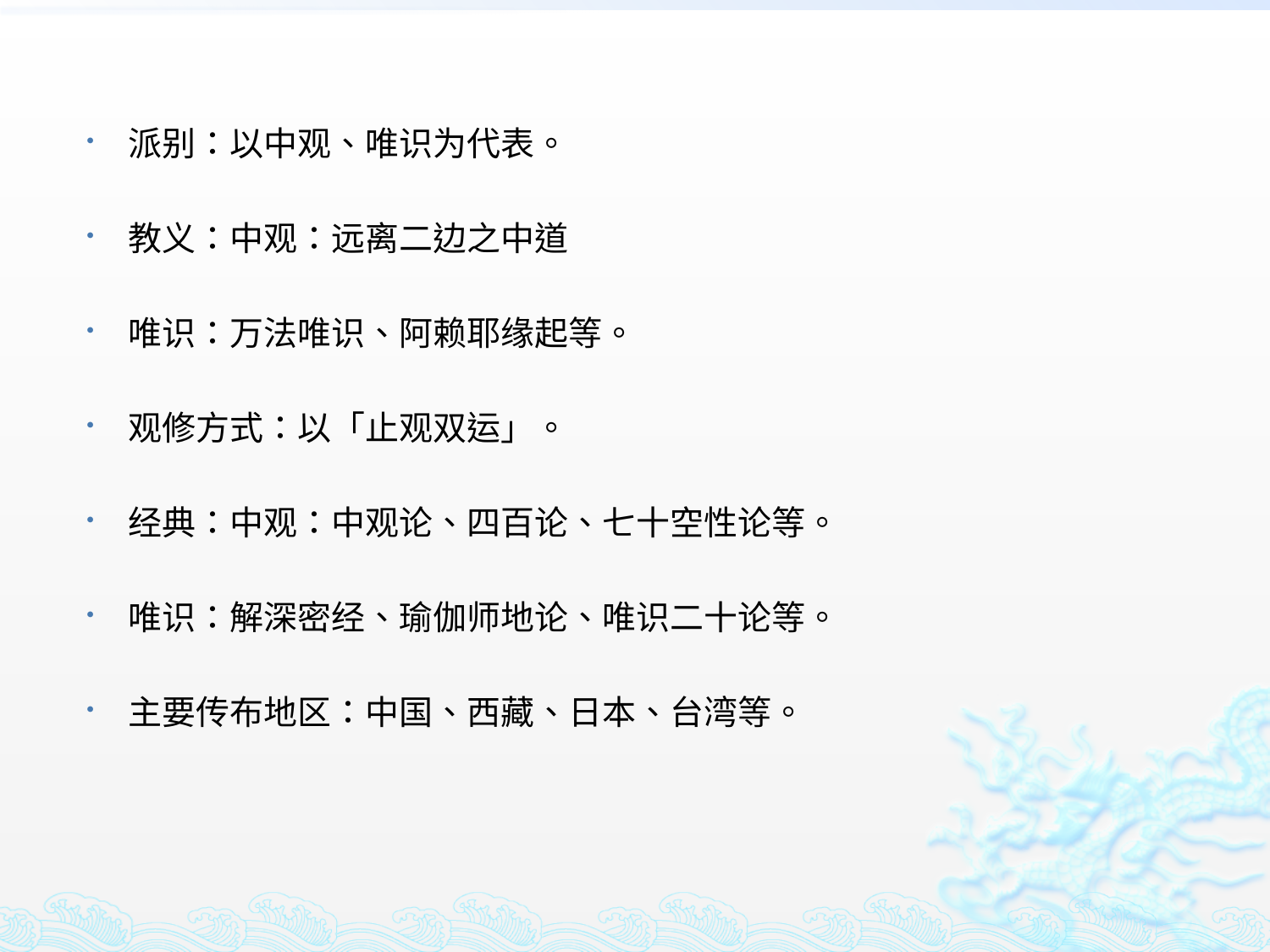

派别：以中观、唯识为代表。

教义：中观：远离二边之中道

唯识：万法唯识、阿赖耶缘起等。

观修方式：以「止观双运」。

经典：中观：中观论、四百论、七十空性论等。

唯识：解深密经、瑜伽师地论、唯识二十论等。

主要传布地区：中国、西藏、日本、台湾等。